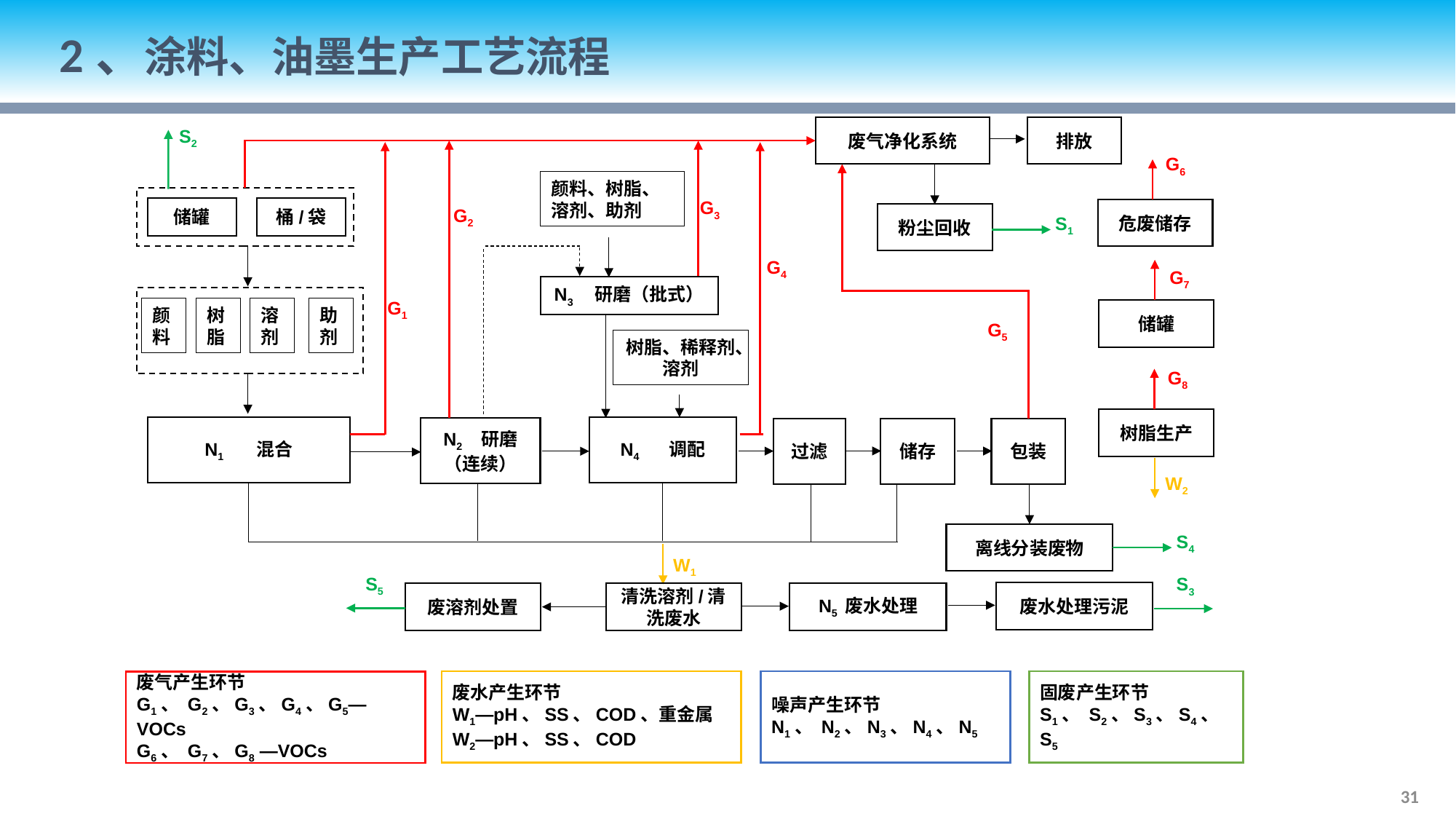

# 2、涂料、油墨生产工艺流程
排放
废气净化系统
S2
G6
颜料、树脂、溶剂、助剂

G3
储罐
桶/袋
G2
危废储存
粉尘回收
S1
G4
G7
N3      研磨（批式）

G1
颜料
树脂
溶剂
助剂
储罐
G5
树脂、稀释剂、溶剂
G8
树脂生产
N1      混合
N4     调配
N2     研磨
（连续）
过滤
储存
包装
W2
离线分装废物
S4
W1
S5
S3
废水处理污泥
废溶剂处置
清洗溶剂/清洗废水
N5 废水处理
噪声产生环节
N1、 N2、N3、N4、N5
固废产生环节
S1、 S2、S3、S4、S5
废水产生环节
W1—pH、SS、COD、重金属
W2—pH、SS、COD
废气产生环节
G1、 G2、G3、G4、G5—VOCs
G6、 G7、G8 —VOCs
31